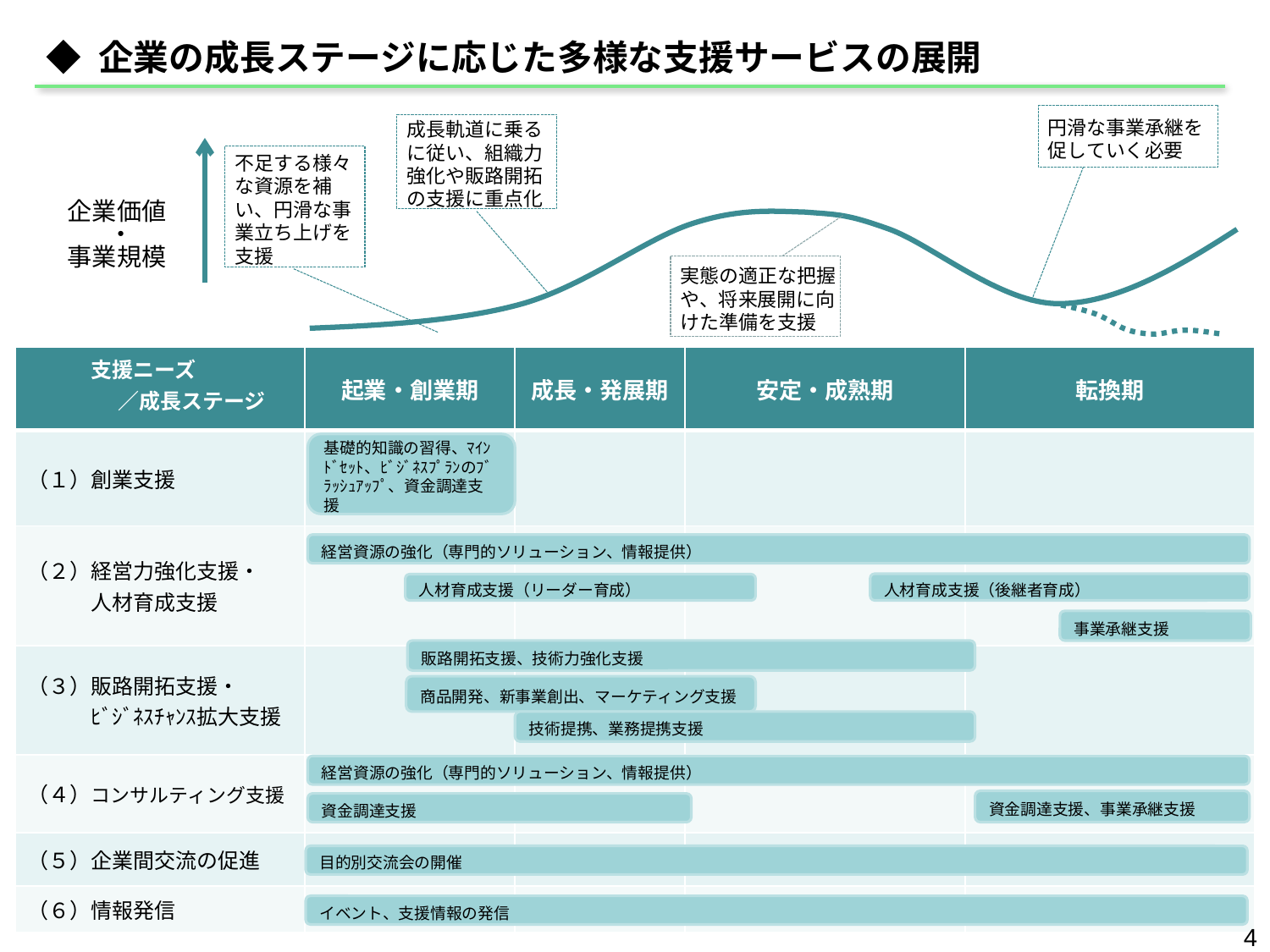

◆ 企業の成長ステージに応じた多様な支援サービスの展開
円滑な事業承継を促していく必要
成長軌道に乗るに従い、組織力強化や販路開拓の支援に重点化
不足する様々な資源を補い、円滑な事業立ち上げを支援
企業価値
・
事業規模

実態の適正な把握や、将来展開に向けた準備を支援

| 支援ニーズ 　　　／成長ステージ | 起業・創業期 | 成長・発展期 | 安定・成熟期 | 転換期 |
| --- | --- | --- | --- | --- |
| （１）創業支援 |  |  |  |  |
| （２）経営力強化支援・ 　　　人材育成支援 |  |  |  |  |
| （３）販路開拓支援・ 　　　ﾋﾞｼﾞﾈｽﾁｬﾝｽ拡大支援 |  |  |  |  |
| （４）コンサルティング支援 |  |  |  |  |
| （５）企業間交流の促進 |  |  |  |  |
| （６）情報発信 |  |  |  |  |
基礎的知識の習得、ﾏｲﾝﾄﾞｾｯﾄ、ﾋﾞｼﾞﾈｽﾌﾟﾗﾝのﾌﾞﾗｯｼｭｱｯﾌﾟ、資金調達支援
経営資源の強化（専門的ソリューション、情報提供）
人材育成支援（後継者育成）
人材育成支援（リーダー育成）
事業承継支援
販路開拓支援、技術力強化支援
商品開発、新事業創出、マーケティング支援
技術提携、業務提携支援
経営資源の強化（専門的ソリューション、情報提供）
資金調達支援、事業承継支援
資金調達支援
目的別交流会の開催
イベント、支援情報の発信
4